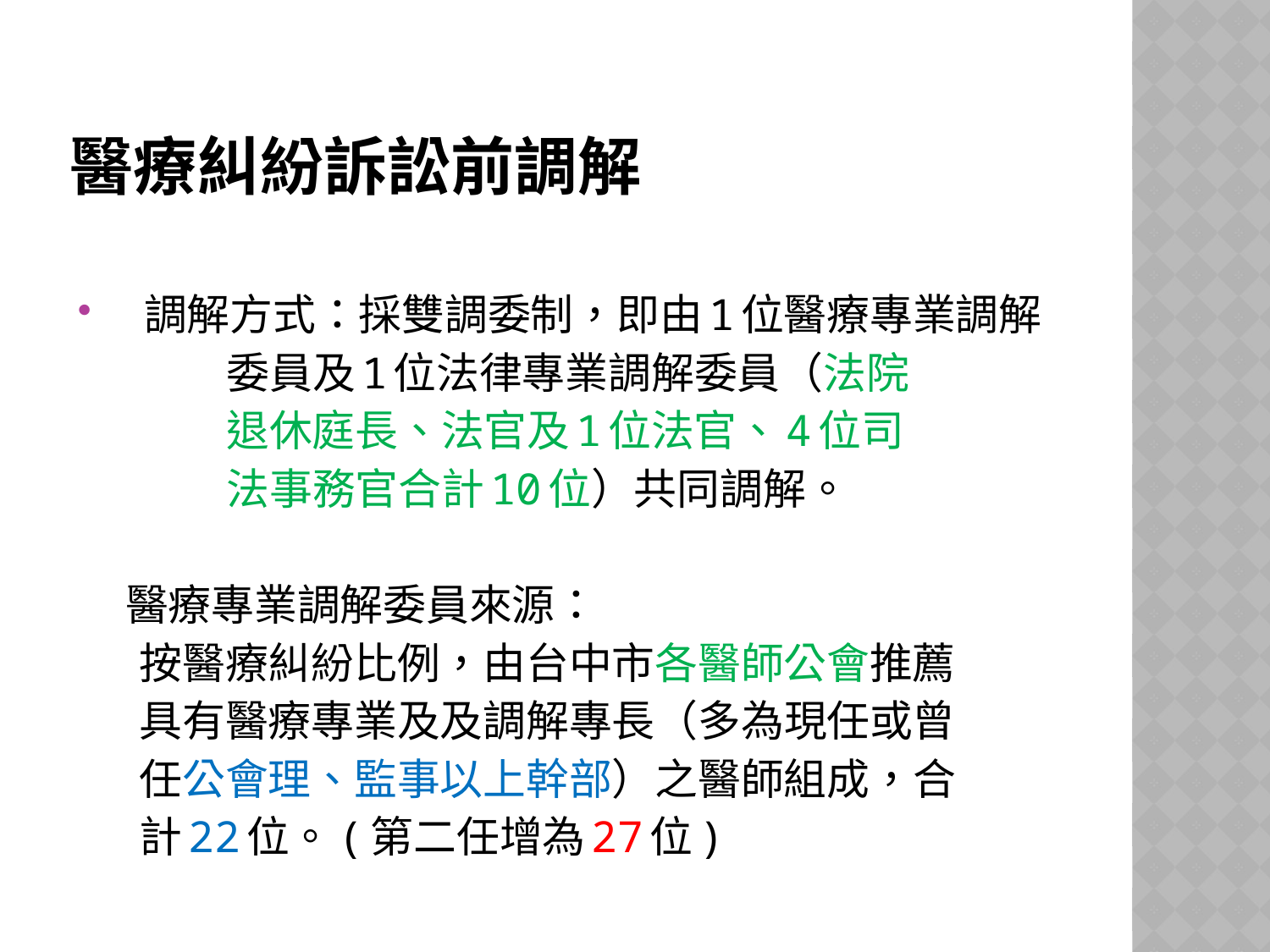

# 醫療糾紛訴訟前調解

調解方式：採雙調委制，即由1位醫療專業調解
            委員及1位法律專業調解委員（法院
            退休庭長、法官及1位法官、4位司
            法事務官合計10位）共同調解。

        醫療專業調解委員來源：
      按醫療糾紛比例，由台中市各醫師公會推薦
      具有醫療專業及及調解專長（多為現任或曾
      任公會理、監事以上幹部）之醫師組成，合
      計22位。(第二任增為27位)